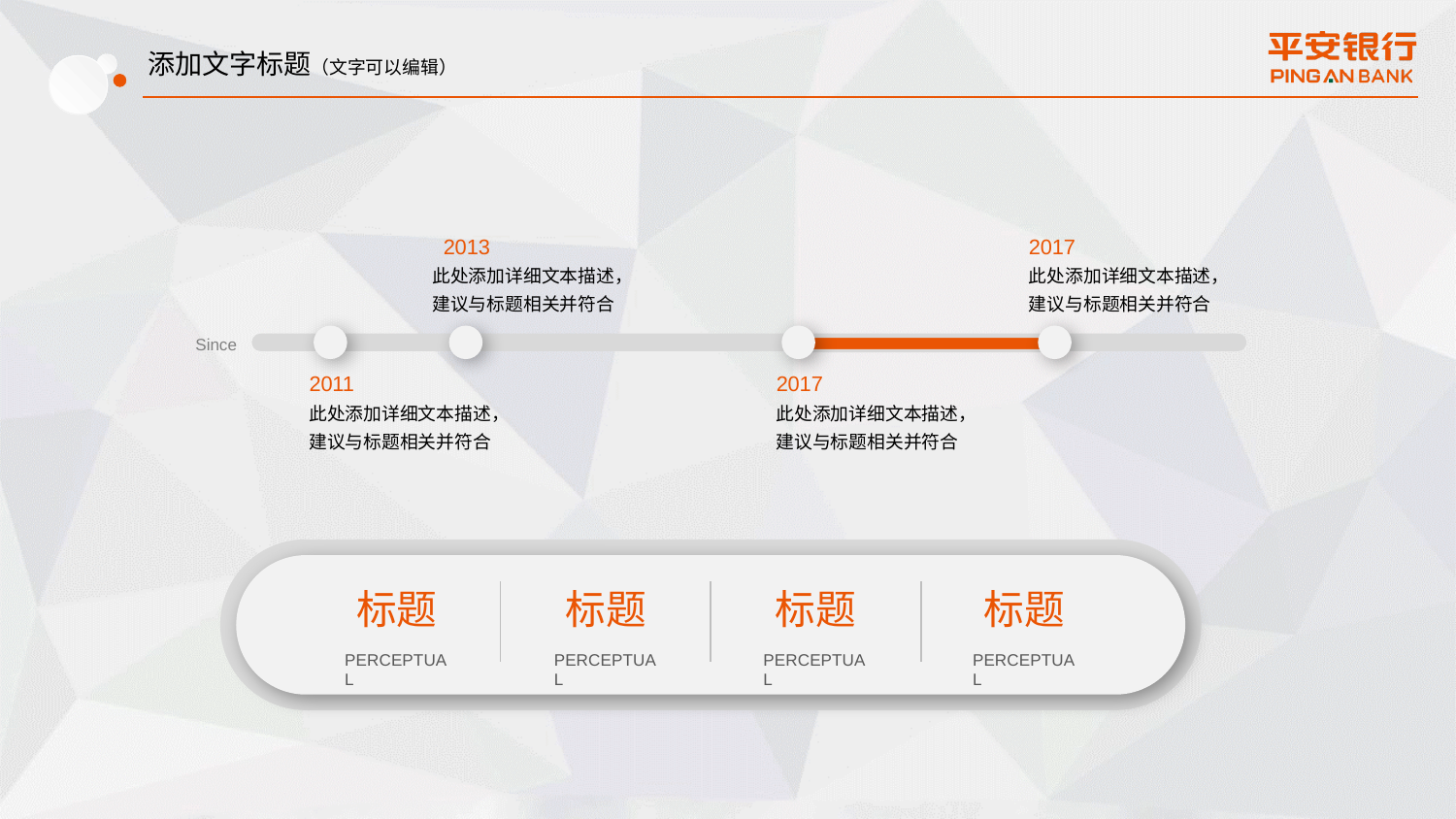

添加文字标题（文字可以编辑）
2013
此处添加详细文本描述，建议与标题相关并符合
2017
此处添加详细文本描述，建议与标题相关并符合

Since

2017
此处添加详细文本描述，建议与标题相关并符合
2011
此处添加详细文本描述，建议与标题相关并符合

标题
PERCEPTUAL
标题
PERCEPTUAL
标题
PERCEPTUAL
标题
PERCEPTUAL